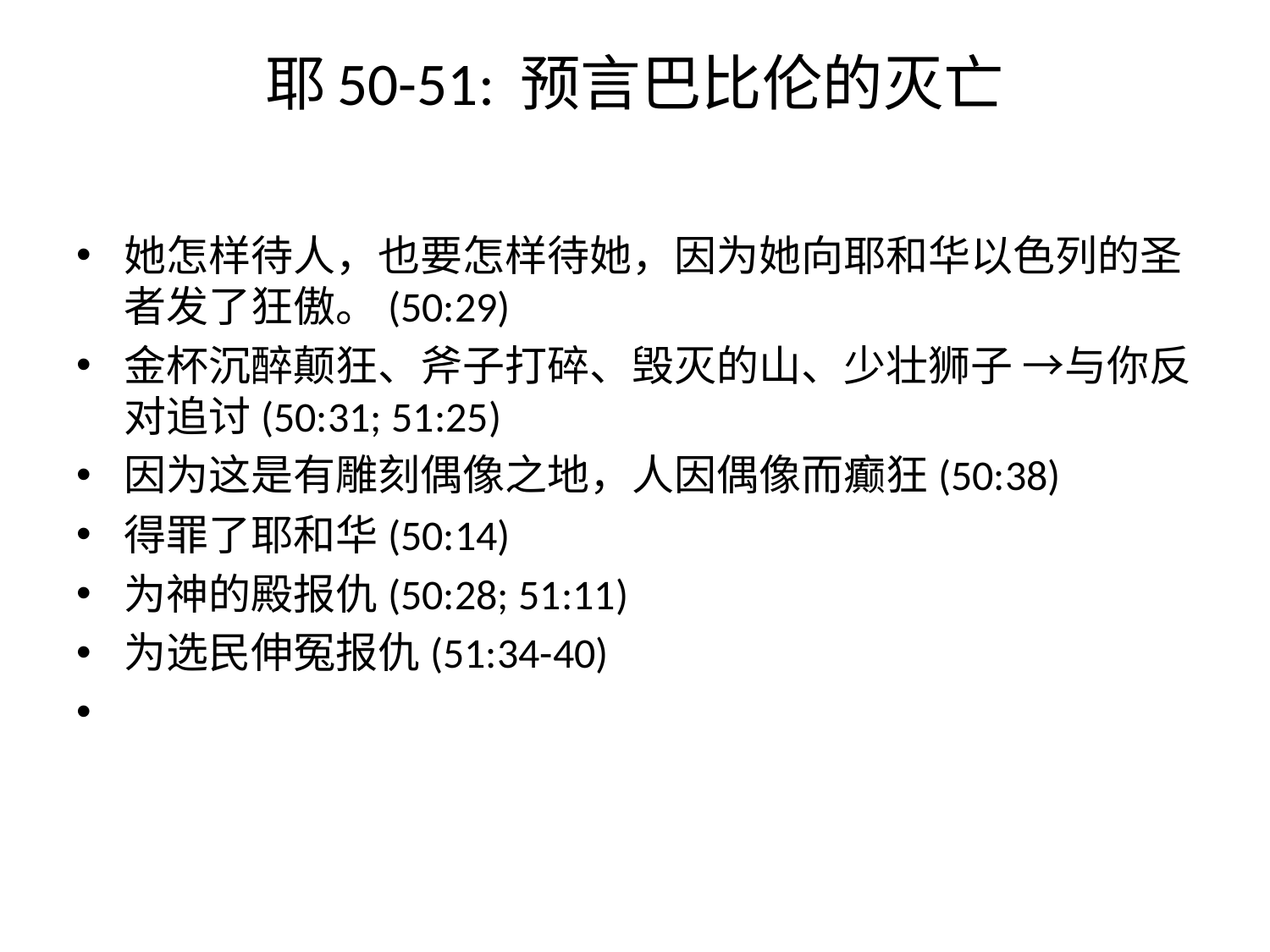

# 耶50-51: 预言巴比伦的灭亡​
她怎样待人，也要怎样待她，因为她向耶和华以色列的圣者发了狂傲。(50:29)​
金杯沉醉颠狂、斧子打碎、毁灭的山、少壮狮子 →与你反对追讨(50:31; 51:25)​
因为这是有雕刻偶像之地，人因偶像而癫狂(50:38)​
得罪了耶和华(50:14)​
为神的殿报仇(50:28; 51:11)​
为选民伸冤报仇(51:34-40)​
​